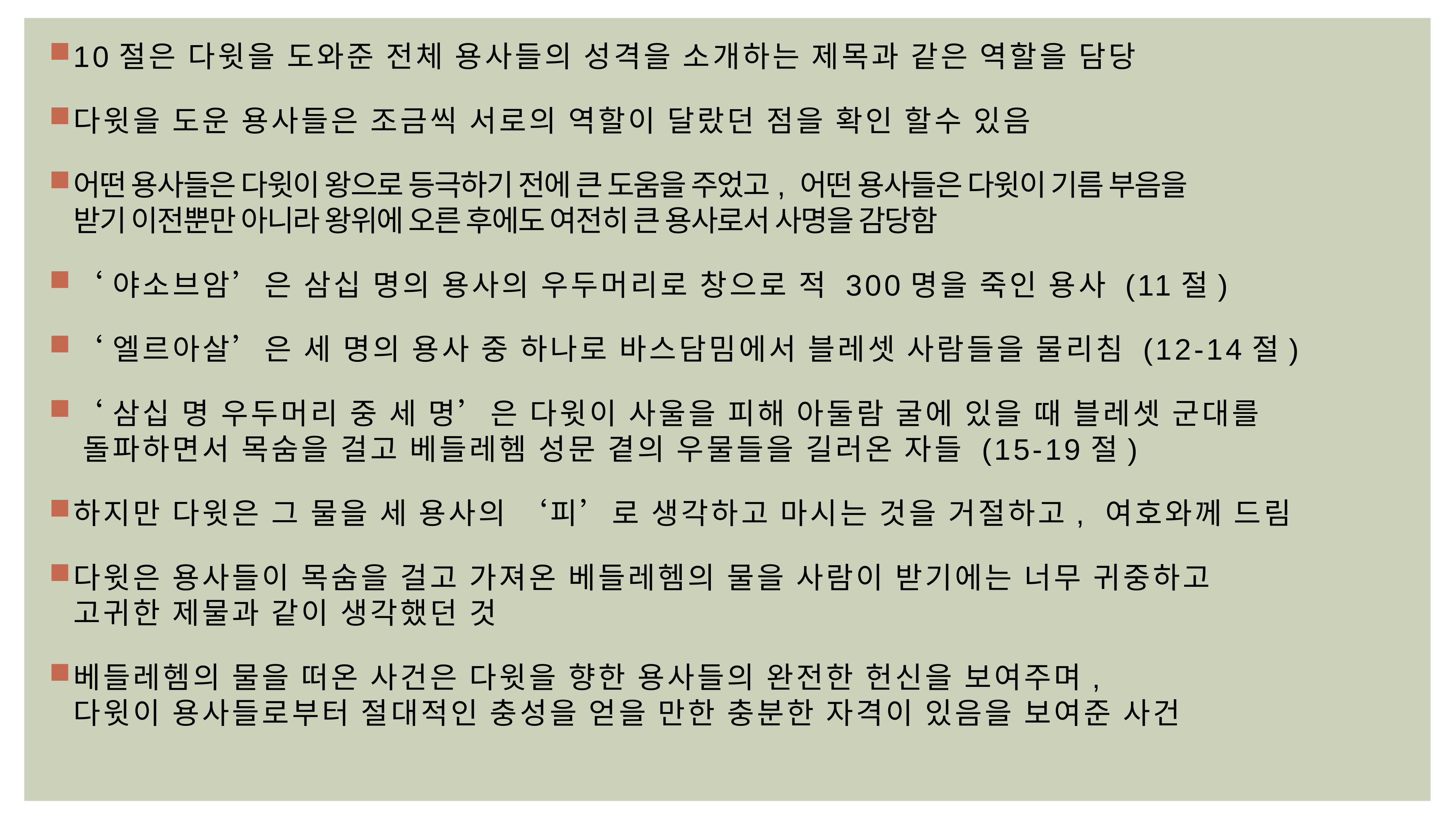

10절은 다윗을 도와준 전체 용사들의 성격을 소개하는 제목과 같은 역할을 담당
다윗을 도운 용사들은 조금씩 서로의 역할이 달랐던 점을 확인 할수 있음
어떤 용사들은 다윗이 왕으로 등극하기 전에 큰 도움을 주었고, 어떤 용사들은 다윗이 기름 부음을
받기 이전뿐만 아니라 왕위에 오른 후에도 여전히 큰 용사로서 사명을 감당함
‘야소브암’은 삼십 명의 용사의 우두머리로 창으로 적 300명을 죽인 용사 (11절)
‘엘르아살’은 세 명의 용사 중 하나로 바스담밈에서 블레셋 사람들을 물리침 (12-14절)
‘삼십 명 우두머리 중 세 명’은 다윗이 사울을 피해 아둘람 굴에 있을 때 블레셋 군대를
 돌파하면서 목숨을 걸고 베들레헴 성문 곁의 우물들을 길러온 자들 (15-19절)
하지만 다윗은 그 물을 세 용사의 ‘피’로 생각하고 마시는 것을 거절하고, 여호와께 드림
다윗은 용사들이 목숨을 걸고 가져온 베들레헴의 물을 사람이 받기에는 너무 귀중하고
고귀한 제물과 같이 생각했던 것
베들레헴의 물을 떠온 사건은 다윗을 향한 용사들의 완전한 헌신을 보여주며,
다윗이 용사들로부터 절대적인 충성을 얻을 만한 충분한 자격이 있음을 보여준 사건